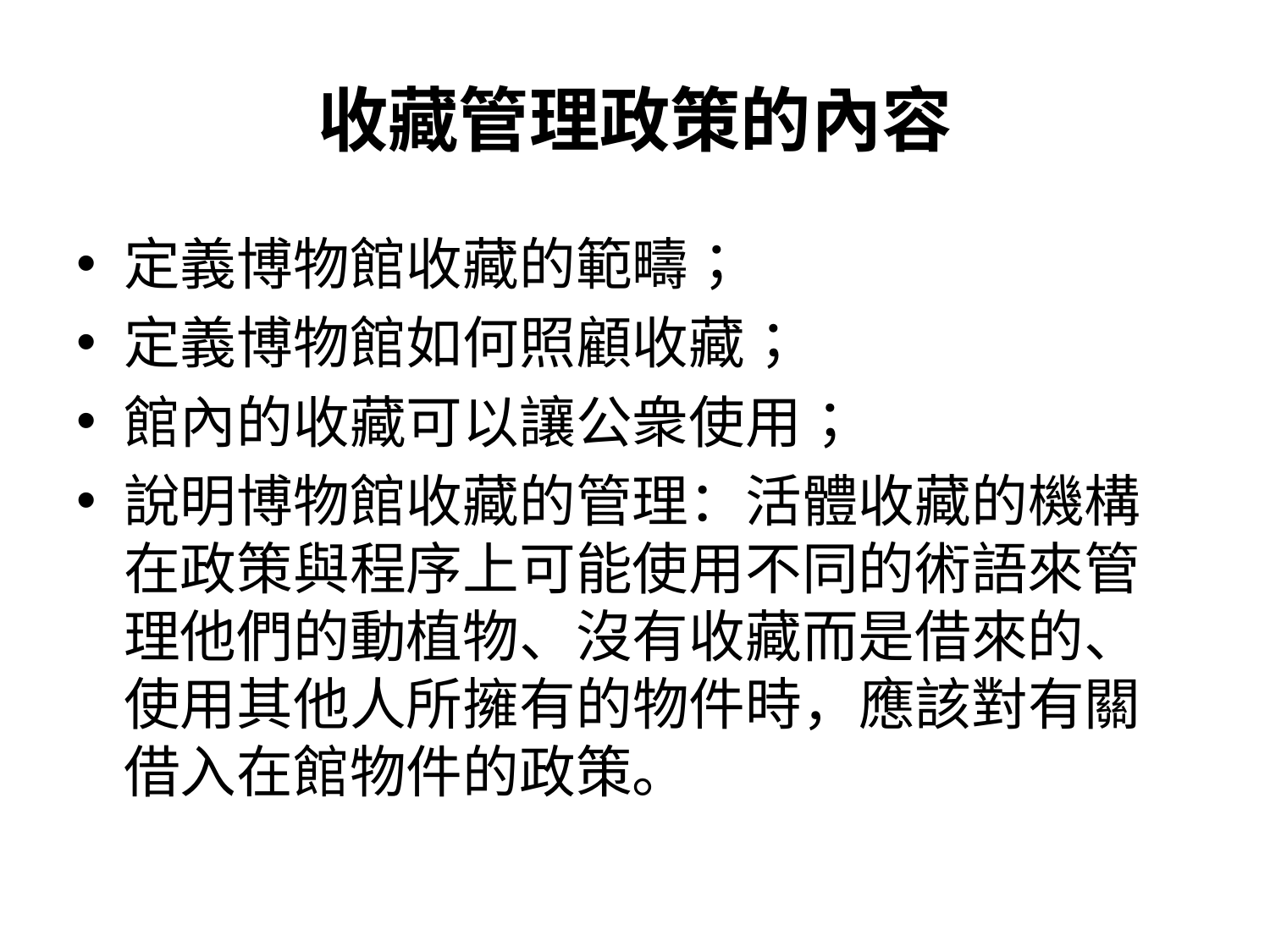

# 收藏管理政策的內容
定義博物館收藏的範疇；
定義博物館如何照顧收藏；
館內的收藏可以讓公衆使用；
說明博物館收藏的管理：活體收藏的機構在政策與程序上可能使用不同的術語來管理他們的動植物、沒有收藏而是借來的、使用其他人所擁有的物件時，應該對有關借入在館物件的政策。